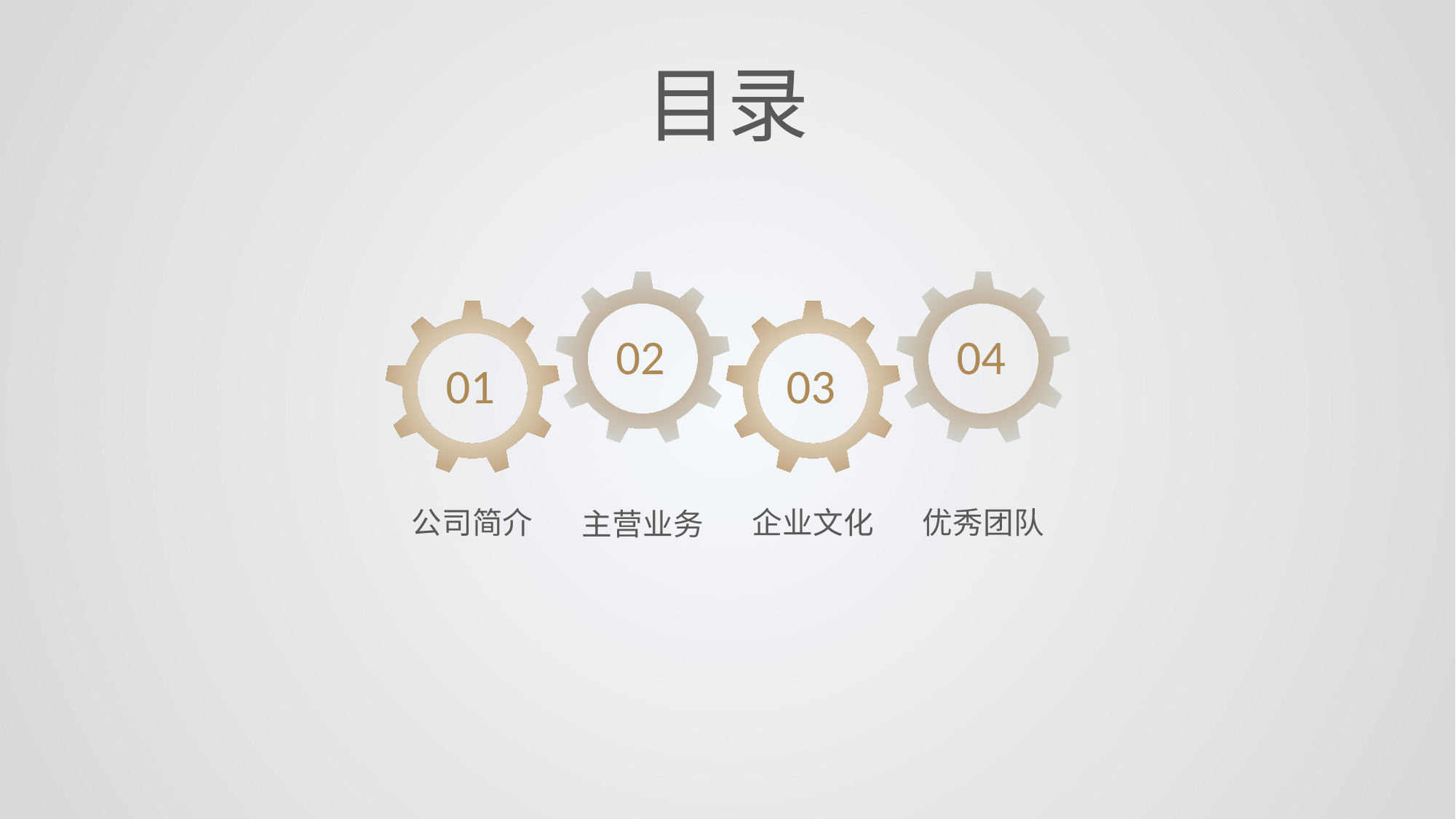

目录
02
04
01
03
公司简介
企业文化
优秀团队
主营业务